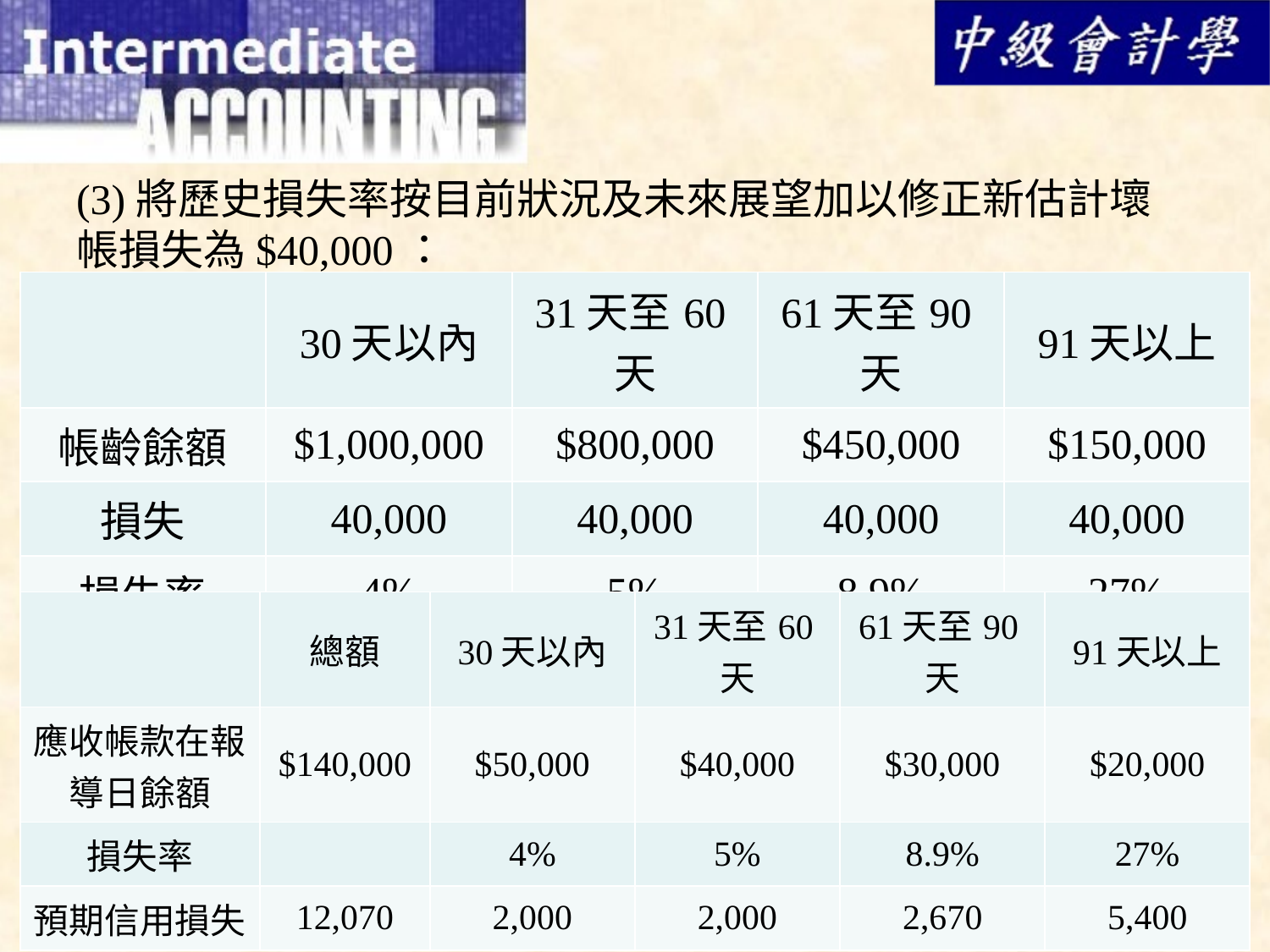

(3)將歷史損失率按目前狀況及未來展望加以修正新估計壞帳損失為$40,000：

(4)按預期損失率計算X2年12月31日預期信用損失：
|  | 30天以內 | 31天至60天 | 61天至90天 | 91天以上 |
| --- | --- | --- | --- | --- |
| 帳齡餘額 | $1,000,000 | $800,000 | $450,000 | $150,000 |
| 損失 | 40,000 | 40,000 | 40,000 | 40,000 |
| 損失率 | 4% | 5% | 8.9% | 27% |
|  | 總額 | 30天以內 | 31天至60天 | 61天至90天 | 91天以上 |
| --- | --- | --- | --- | --- | --- |
| 應收帳款在報導日餘額 | $140,000 | $50,000 | $40,000 | $30,000 | $20,000 |
| 損失率 |  | 4% | 5% | 8.9% | 27% |
| 預期信用損失 | 12,070 | 2,000 | 2,000 | 2,670 | 5,400 |